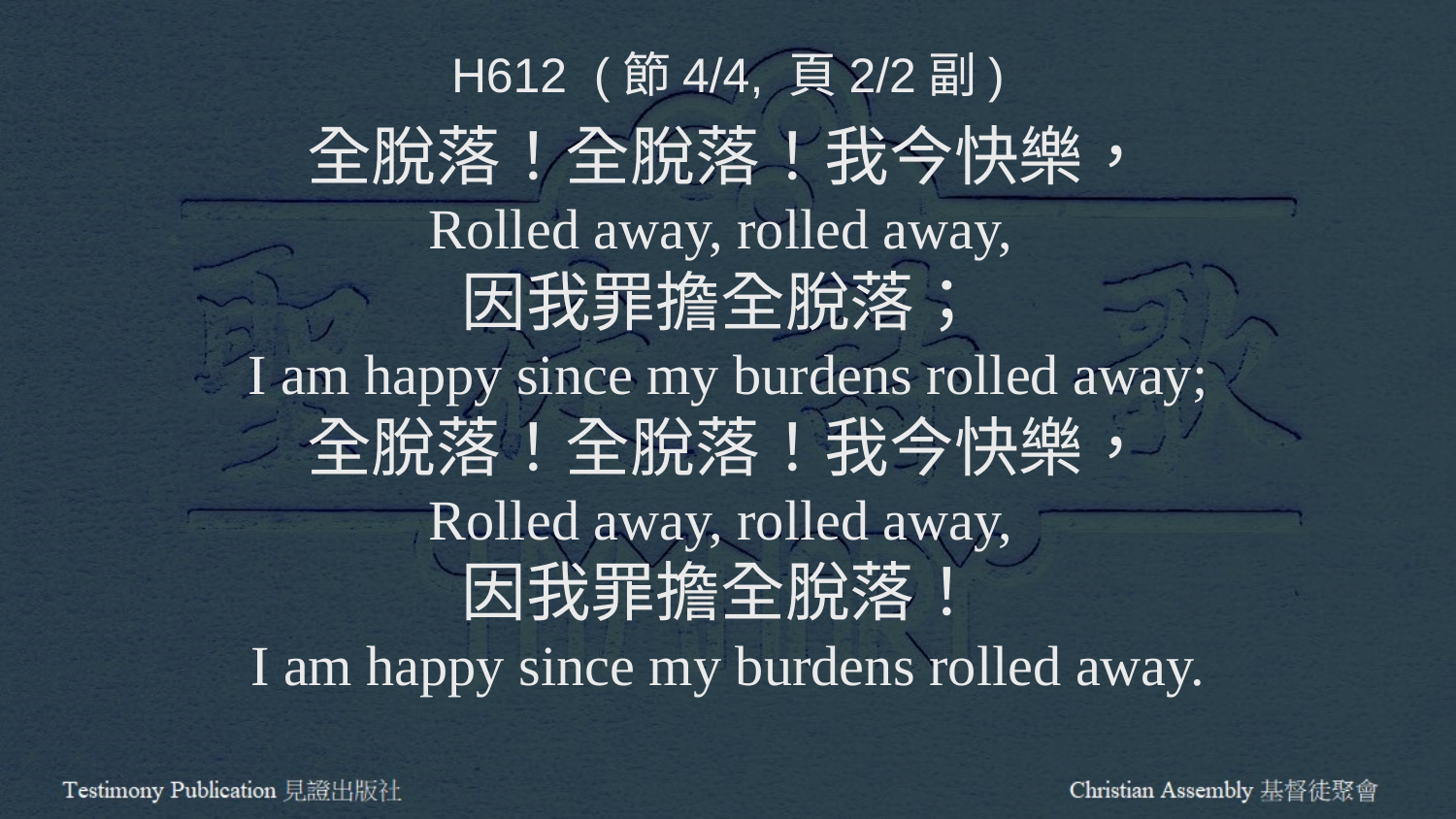

H612  (節4/4, 頁2/2副)
全脫落！全脫落！我今快樂，
Rolled away, rolled away,
因我罪擔全脫落；
I am happy since my burdens rolled away;
全脫落！全脫落！我今快樂，
Rolled away, rolled away,
因我罪擔全脫落！
I am happy since my burdens rolled away.